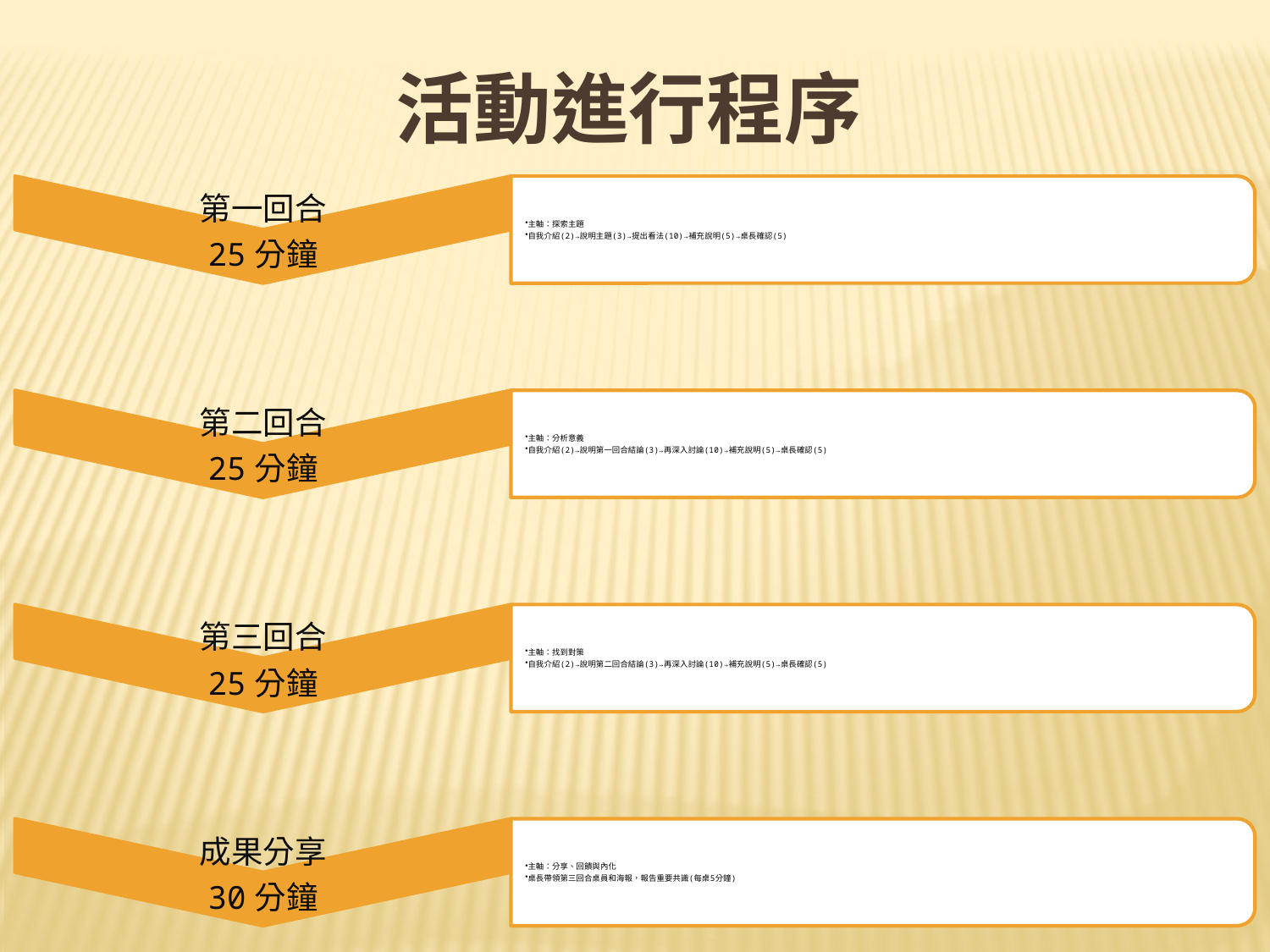

# 活動進行程序
第一回合
25分鐘
主軸：探索主題
自我介紹(2)→說明主題(3)→提出看法(10)→補充說明(5)→桌長確認(5)
第二回合
25分鐘
主軸：分析意義
第三回合
25分鐘
主軸：找到對策
自我介紹(2)→說明第一回合結論(3)→再深入討論(10)→補充說明(5)→桌長確認(5)
自我介紹(2)→說明第二回合結論(3)→再深入討論(10)→補充說明(5)→桌長確認(5)
成果分享
30分鐘
主軸：分享、回饋與內化
桌長帶領第三回合桌員和海報，報告重要共識(每桌5分鐘)